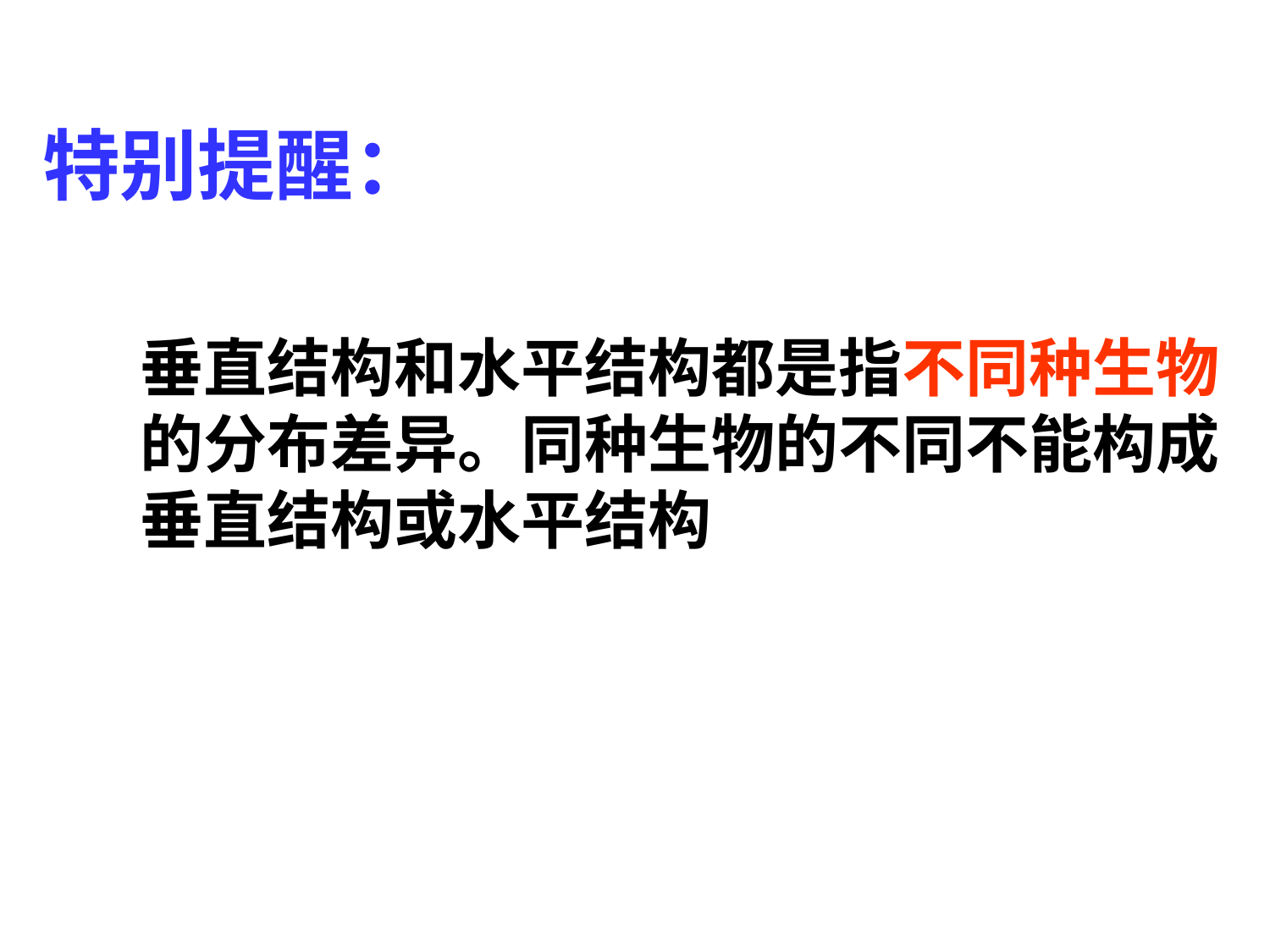

特别提醒：
垂直结构和水平结构都是指不同种生物的分布差异。同种生物的不同不能构成垂直结构或水平结构